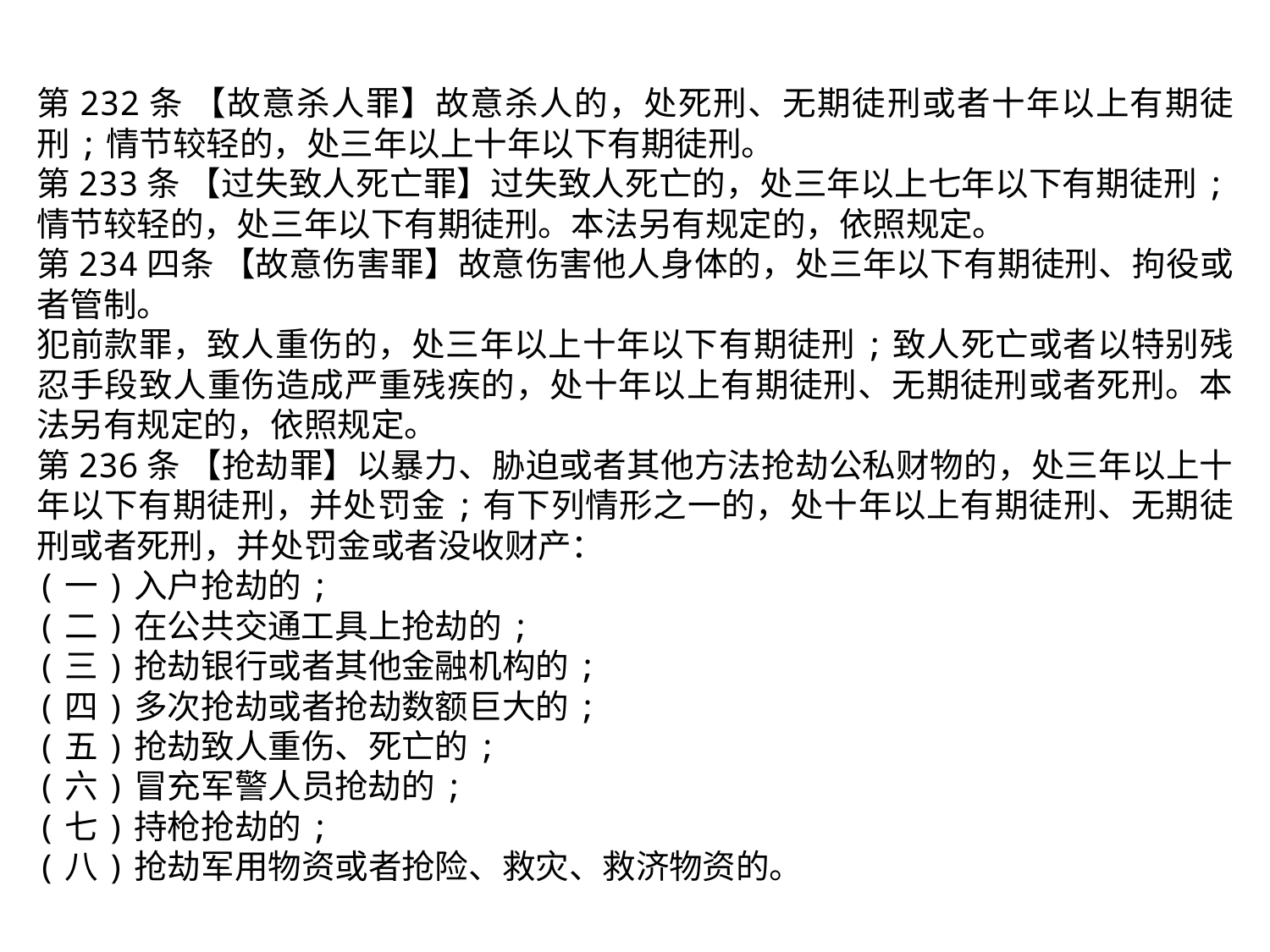

第232条 【故意杀人罪】故意杀人的，处死刑、无期徒刑或者十年以上有期徒刑;情节较轻的，处三年以上十年以下有期徒刑。
第233条 【过失致人死亡罪】过失致人死亡的，处三年以上七年以下有期徒刑;情节较轻的，处三年以下有期徒刑。本法另有规定的，依照规定。
第234四条 【故意伤害罪】故意伤害他人身体的，处三年以下有期徒刑、拘役或者管制。
犯前款罪，致人重伤的，处三年以上十年以下有期徒刑;致人死亡或者以特别残忍手段致人重伤造成严重残疾的，处十年以上有期徒刑、无期徒刑或者死刑。本法另有规定的，依照规定。
第236条 【抢劫罪】以暴力、胁迫或者其他方法抢劫公私财物的，处三年以上十年以下有期徒刑，并处罚金;有下列情形之一的，处十年以上有期徒刑、无期徒刑或者死刑，并处罚金或者没收财产：
(一)入户抢劫的;
(二)在公共交通工具上抢劫的;
(三)抢劫银行或者其他金融机构的;
(四)多次抢劫或者抢劫数额巨大的;
(五)抢劫致人重伤、死亡的;
(六)冒充军警人员抢劫的;
(七)持枪抢劫的;
(八)抢劫军用物资或者抢险、救灾、救济物资的。